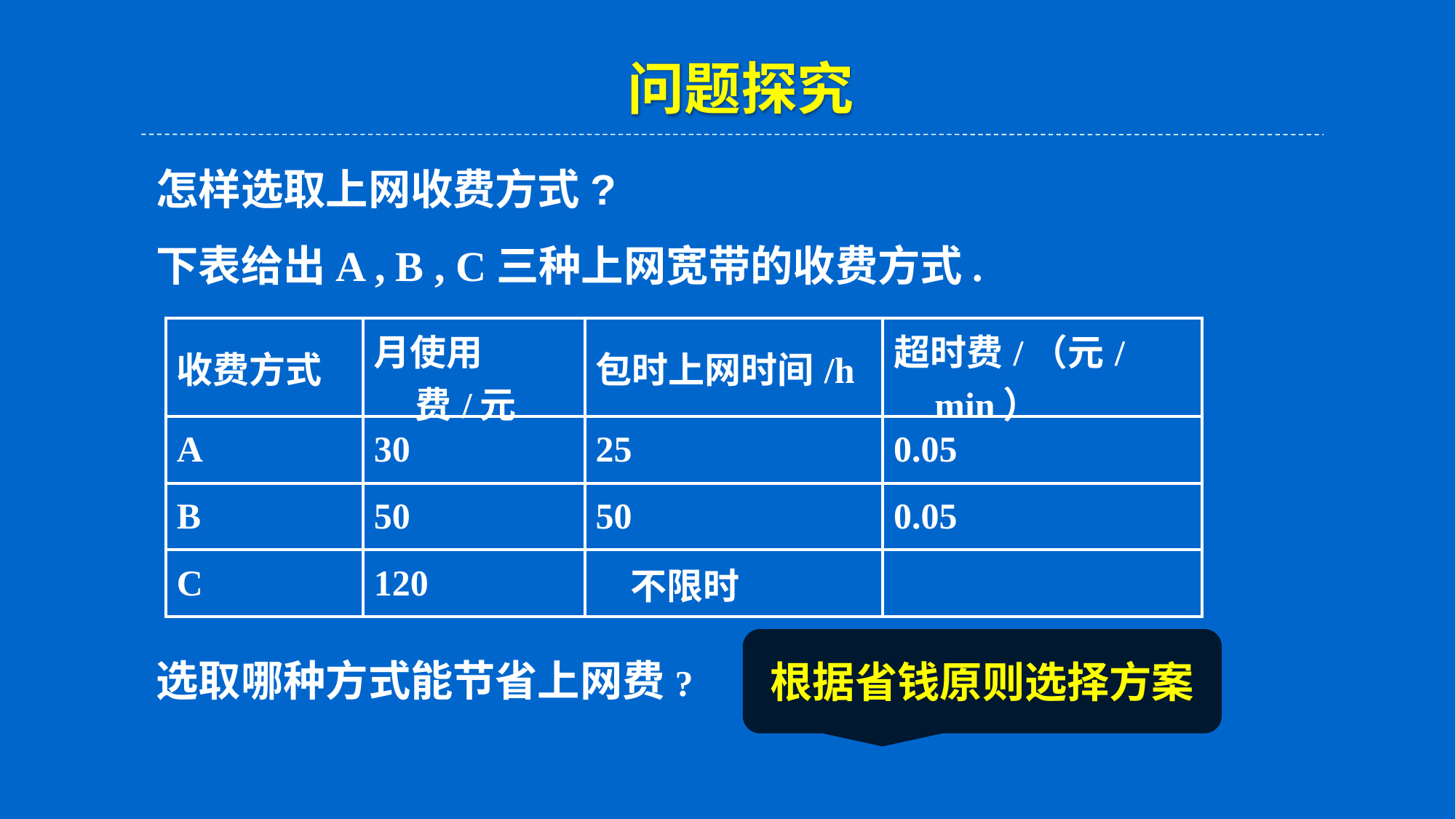

问题探究

怎样选取上网收费方式?
下表给出A , B , C三种上网宽带的收费方式.

选取哪种方式能节省上网费?

| 收费方式 | 月使用费/元 | 包时上网时间/h | 超时费/（元/min） |
| --- | --- | --- | --- |
| A | 30 | 25 | 0.05 |
| B | 50 | 50 | 0.05 |
| C | 120 | 不限时 |  |
根据省钱原则选择方案